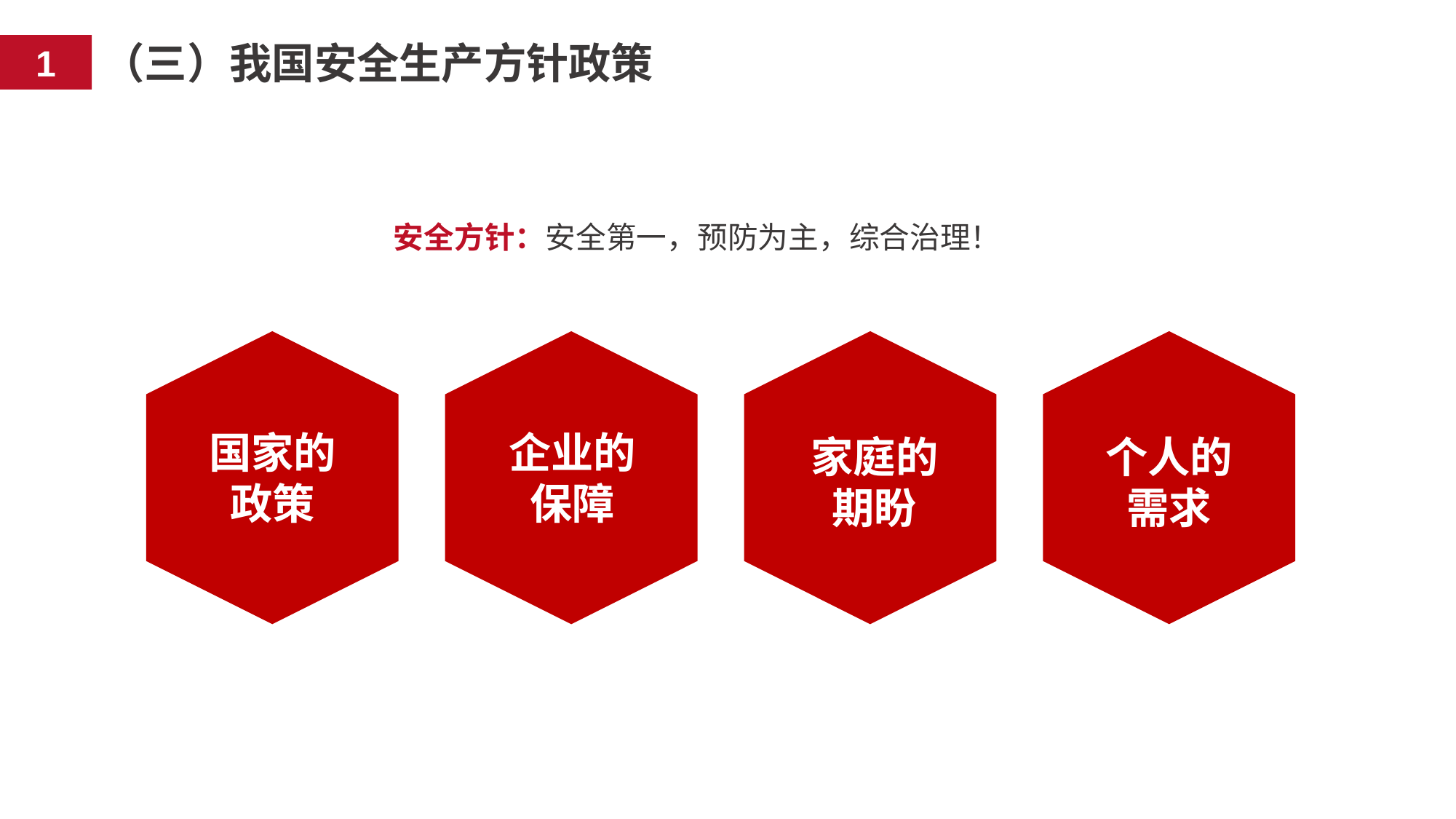

（三）我国安全生产方针政策
1
安全方针：安全第一，预防为主，综合治理！

国家的政策

企业的保障

家庭的期盼

个人的需求